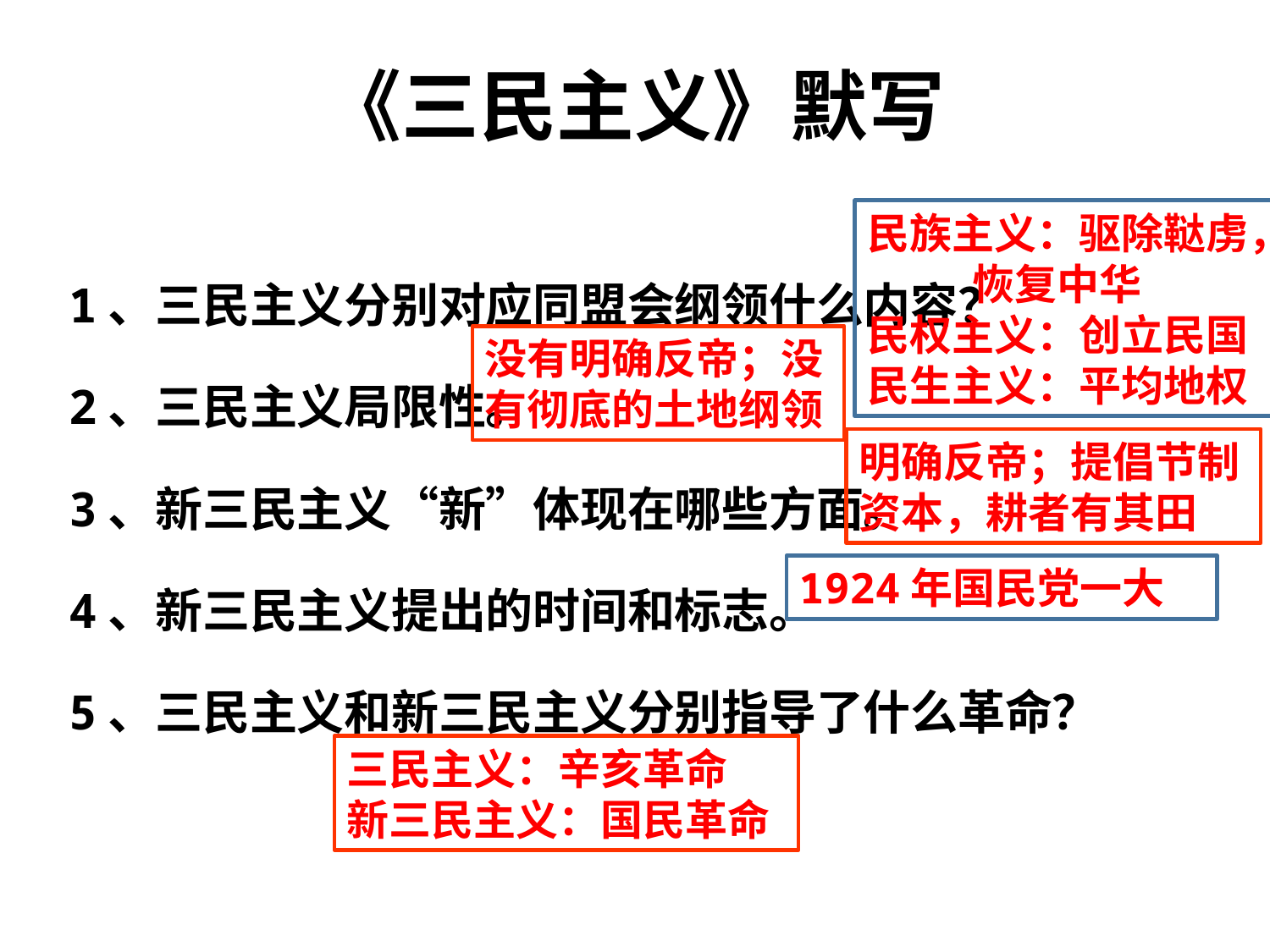

# 《三民主义》默写

1、三民主义分别对应同盟会纲领什么内容？
2、三民主义局限性。
3、新三民主义“新”体现在哪些方面。
4、新三民主义提出的时间和标志。
5、三民主义和新三民主义分别指导了什么革命？

民族主义：驱除鞑虏，
          恢复中华
民权主义：创立民国
民生主义：平均地权
没有明确反帝；没有彻底的土地纲领
明确反帝；提倡节制资本，耕者有其田
1924年国民党一大
三民主义：辛亥革命
新三民主义：国民革命